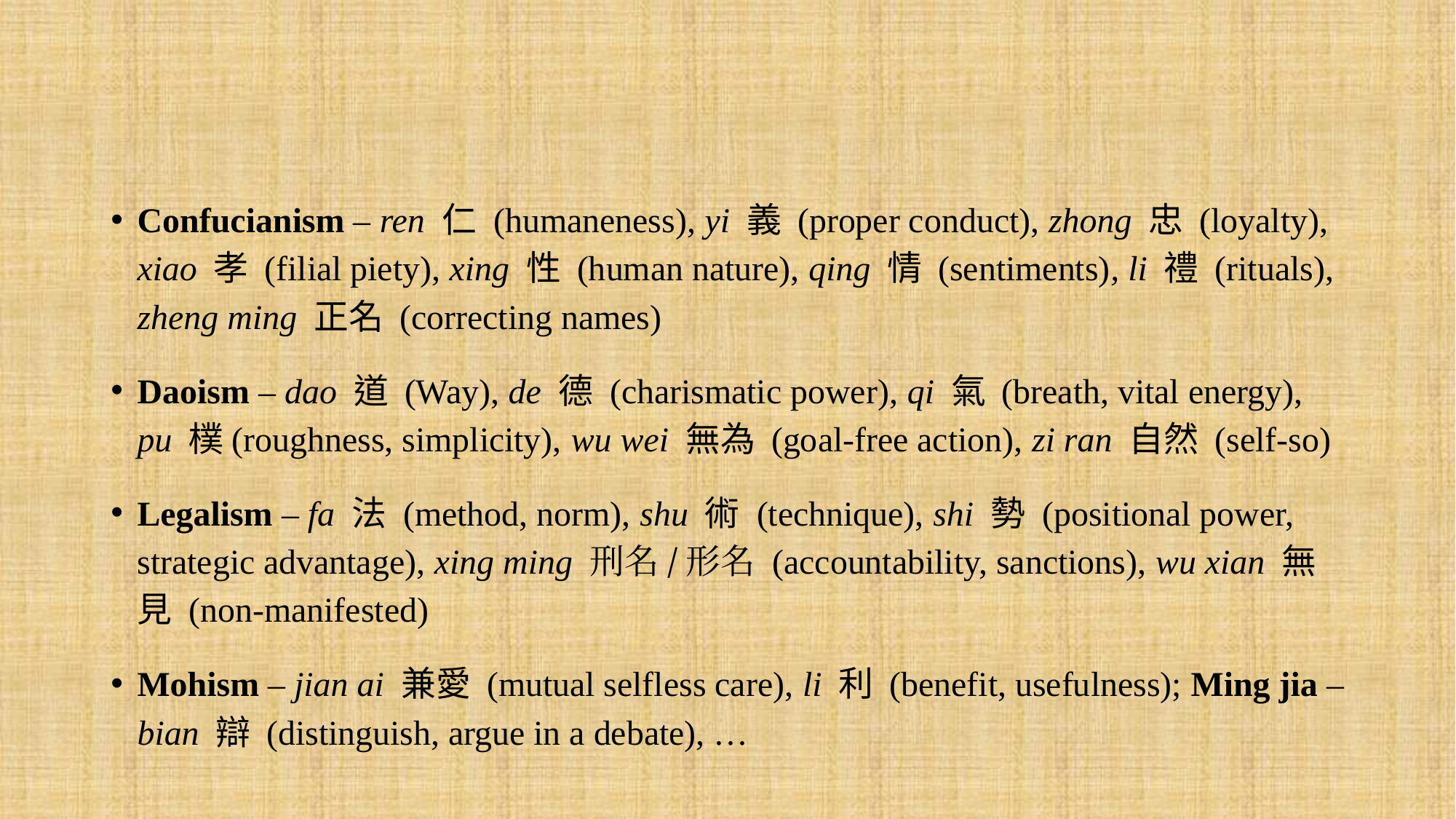

Confucianism – ren 仁 (humaneness), yi 義 (proper conduct), zhong 忠 (loyalty), xiao 孝 (filial piety), xing 性 (human nature), qing 情 (sentiments), li 禮 (rituals), zheng ming 正名 (correcting names)
Daoism – dao 道 (Way), de 德 (charismatic power), qi 氣 (breath, vital energy), pu 樸(roughness, simplicity), wu wei 無為 (goal-free action), zi ran 自然 (self-so)
Legalism – fa 法 (method, norm), shu 術 (technique), shi 勢 (positional power, strategic advantage), xing ming 刑名/形名 (accountability, sanctions), wu xian 無見 (non-manifested)
Mohism – jian ai 兼愛 (mutual selfless care), li 利 (benefit, usefulness); Ming jia – bian 辯 (distinguish, argue in a debate), …